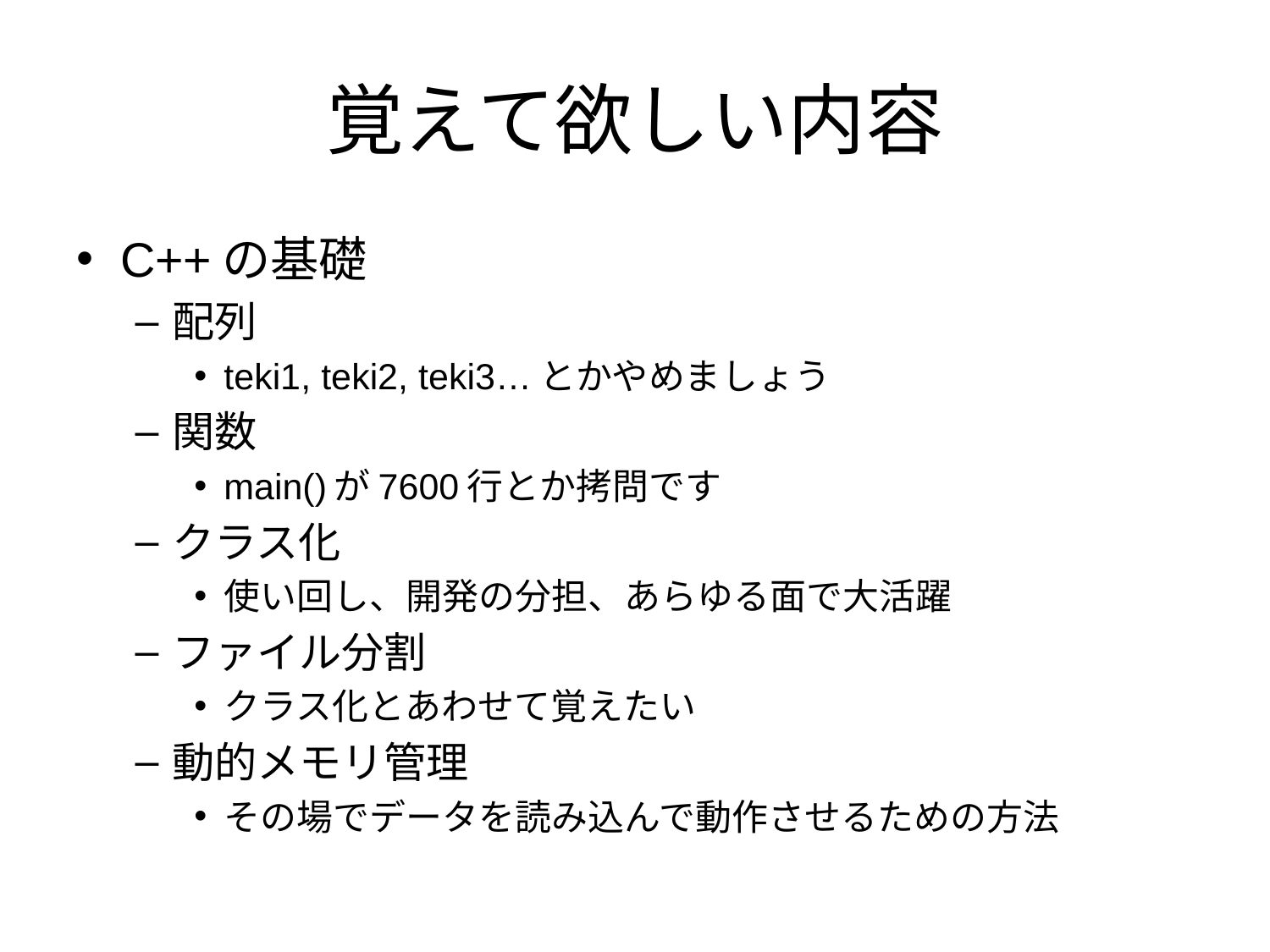

# 覚えて欲しい内容
C++の基礎
配列
teki1, teki2, teki3…とかやめましょう
関数
main()が7600行とか拷問です
クラス化
使い回し、開発の分担、あらゆる面で大活躍
ファイル分割
クラス化とあわせて覚えたい
動的メモリ管理
その場でデータを読み込んで動作させるための方法